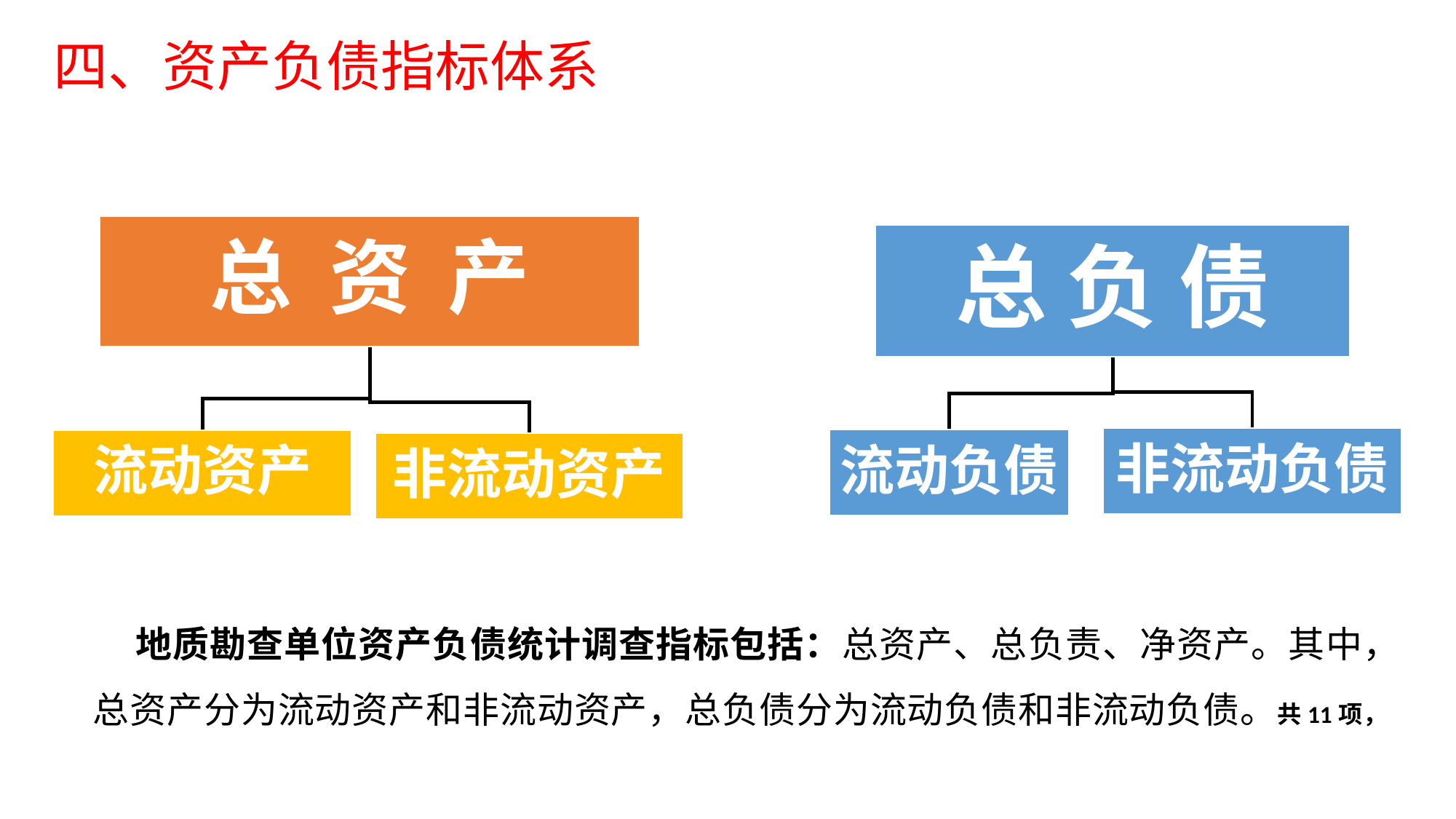

四、资产负债指标体系
总 负 债
流动负债
非流动负债
总  资  产
流动资产
非流动资产
地质勘查单位资产负债统计调查指标包括：总资产、总负责、净资产。其中，总资产分为流动资产和非流动资产，总负债分为流动负债和非流动负债。共11项，